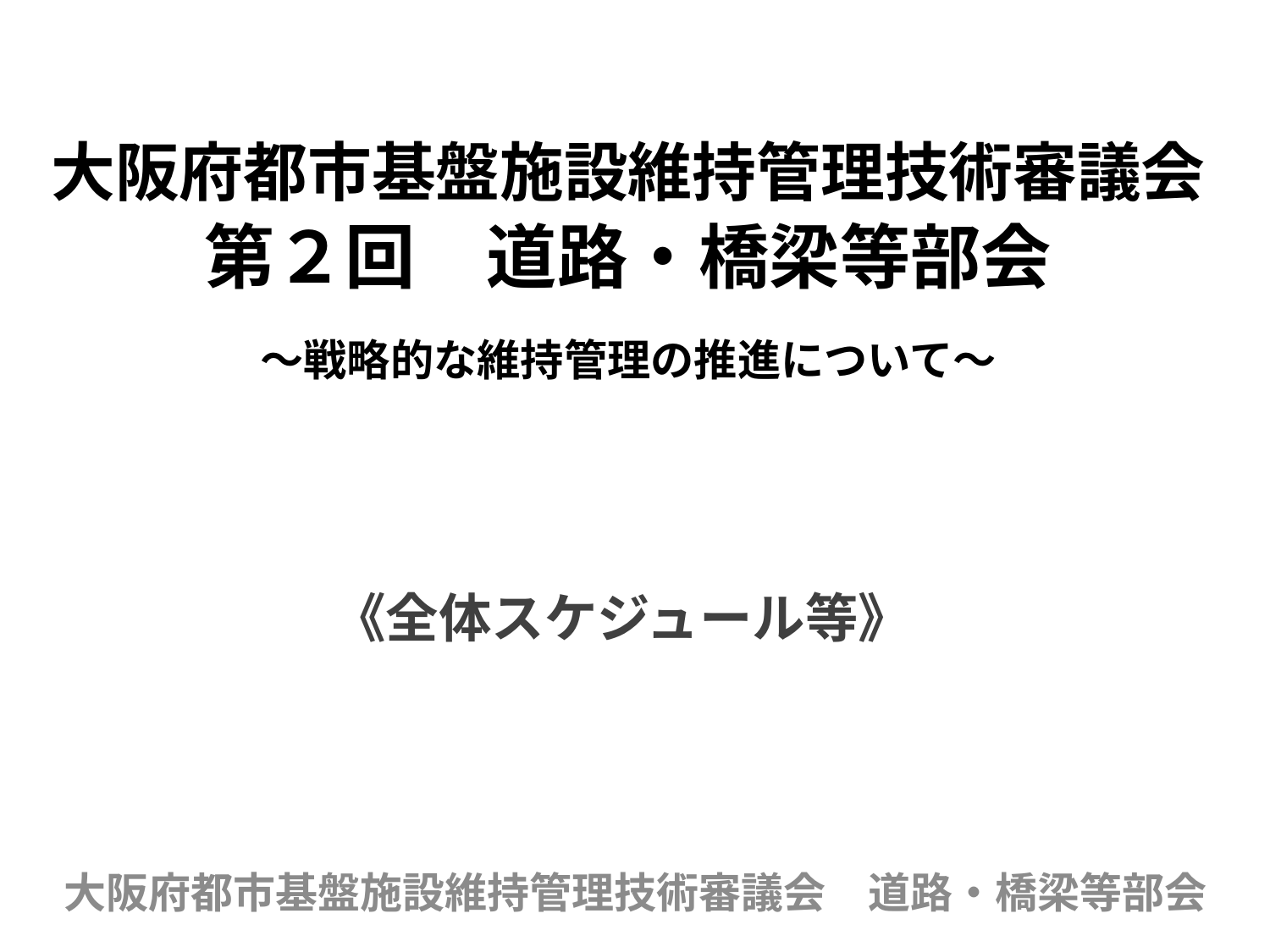

# 大阪府都市基盤施設維持管理技術審議会 第２回　道路・橋梁等部会 ～戦略的な維持管理の推進について～
《全体スケジュール等》
大阪府都市基盤施設維持管理技術審議会　道路・橋梁等部会